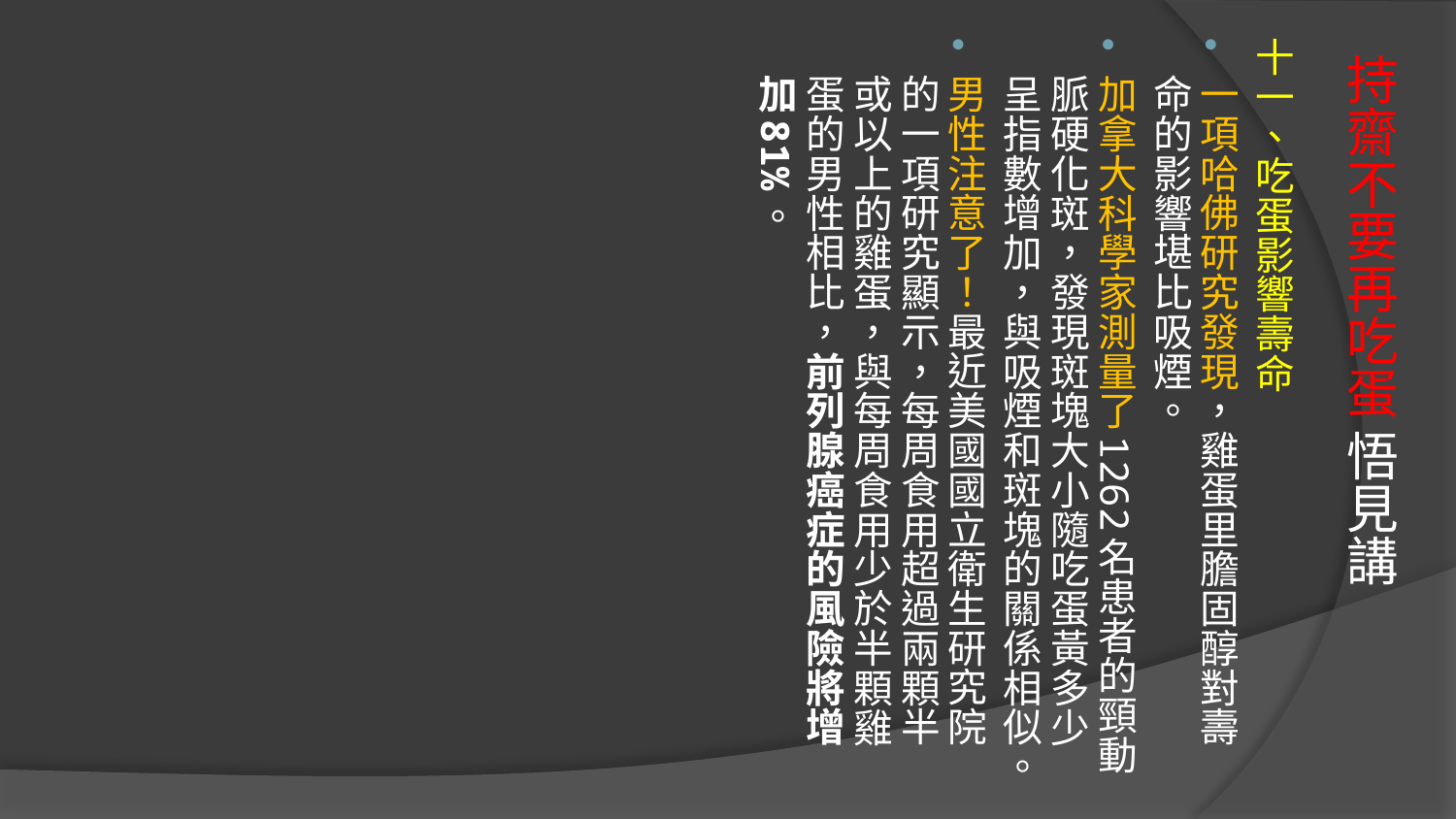

十一、吃蛋影響壽命
一項哈佛研究發現，雞蛋里膽固醇對壽命的影響堪比吸煙。
加拿大科學家測量了1262名患者的頸動脈硬化斑，發現斑塊大小隨吃蛋黃多少呈指數增加，與吸煙和斑塊的關係相似。
男性注意了！最近美國國立衛生研究院的一項研究顯示，每周食用超過兩顆半或以上的雞蛋，與每周食用少於半顆雞蛋的男性相比，前列腺癌症的風險將增加81%。

# 持齋不要再吃蛋 悟見講